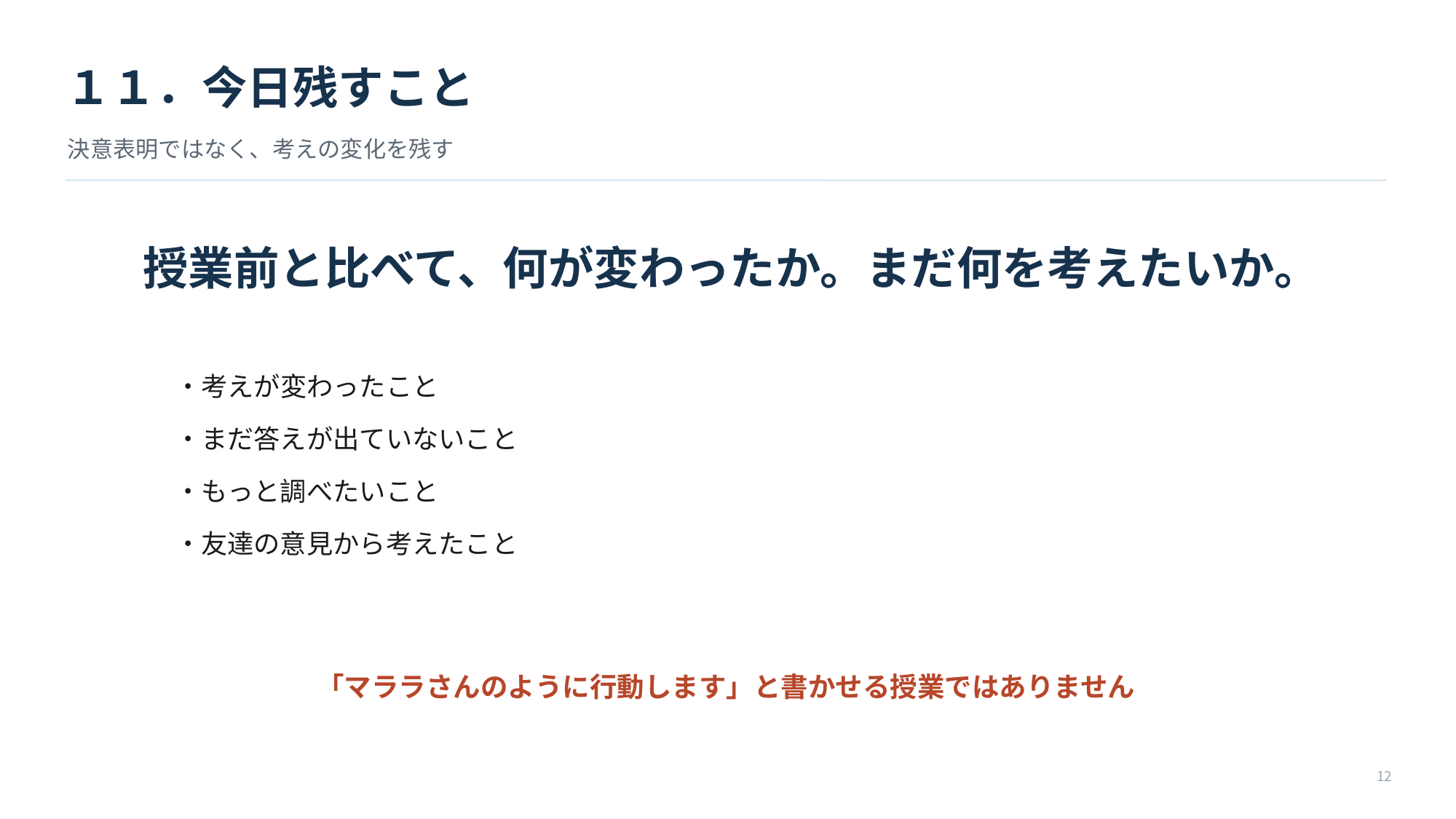

１１．今日残すこと
決意表明ではなく、考えの変化を残す

授業前と比べて、何が変わったか。まだ何を考えたいか。
・考えが変わったこと
・まだ答えが出ていないこと
・もっと調べたいこと
・友達の意見から考えたこと
「マララさんのように行動します」と書かせる授業ではありません
12